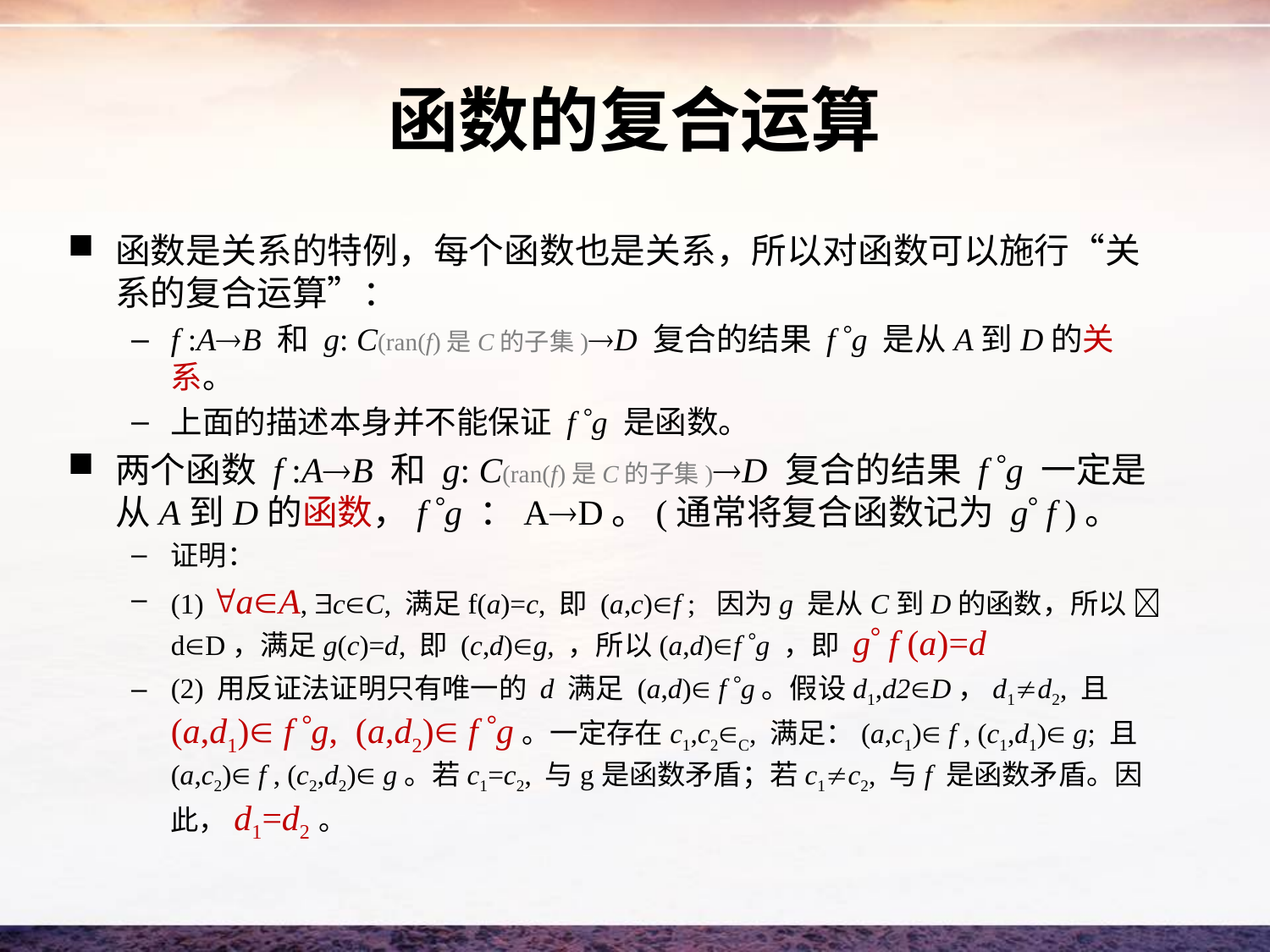

# 函数的复合运算
函数是关系的特例，每个函数也是关系，所以对函数可以施行“关系的复合运算”：
f :A→B 和 g: C(ran(f)是C的子集)→D 复合的结果 f °g 是从A到D的关系。
上面的描述本身并不能保证 f °g 是函数。
两个函数 f :A→B 和 g: C(ran(f)是C的子集)→D 复合的结果 f °g 一定是从A到D的函数，f °g ：A→D。(通常将复合函数记为 g° f )。
证明：
(1) ∀a∈A, ∃c∈C, 满足f(a)=c, 即 (a,c)∈f ;  因为g 是从C到D的函数，所以 ∃d∈D，满足g(c)=d, 即 (c,d)∈g, ，所以(a,d)∈f °g ，即 g° f (a)=d
(2) 用反证法证明只有唯一的 d 满足 (a,d)∈ f °g。假设d1,d2∈D，d1≠d2, 且(a,d1)∈ f °g,  (a,d2)∈ f °g。一定存在c1,c2∈C, 满足：(a,c1)∈ f , (c1,d1)∈ g; 且(a,c2)∈ f , (c2,d2)∈ g。若c1=c2, 与g是函数矛盾；若c1≠c2, 与f 是函数矛盾。因此，d1=d2。